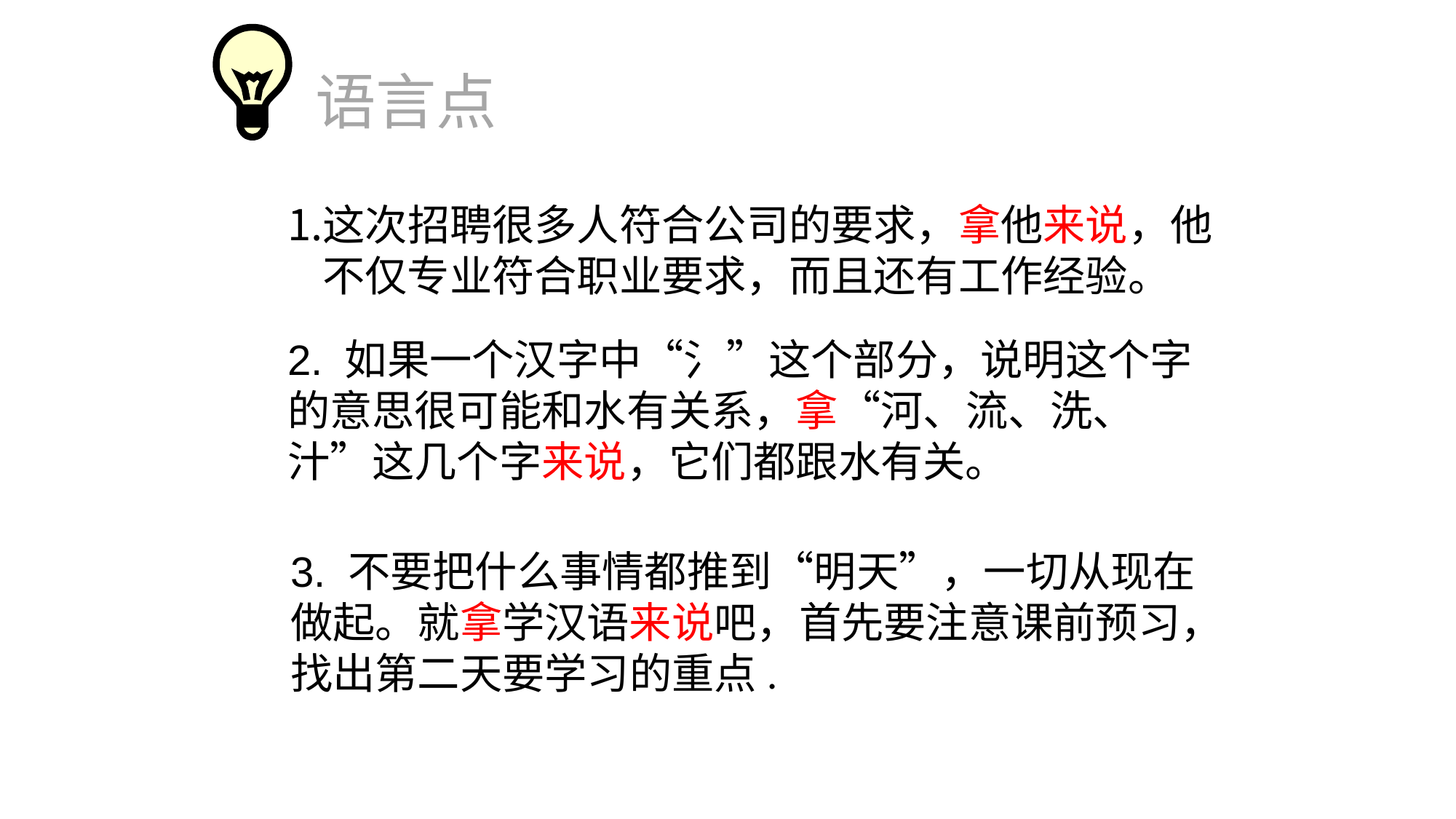

语言点
这次招聘很多人符合公司的要求，拿他来说，他不仅专业符合职业要求，而且还有工作经验。
2. 如果一个汉字中“氵”这个部分，说明这个字的意思很可能和水有关系，拿“河、流、洗、汁”这几个字来说，它们都跟水有关。
3. 不要把什么事情都推到“明天”，一切从现在做起。就拿学汉语来说吧，首先要注意课前预习，找出第二天要学习的重点.